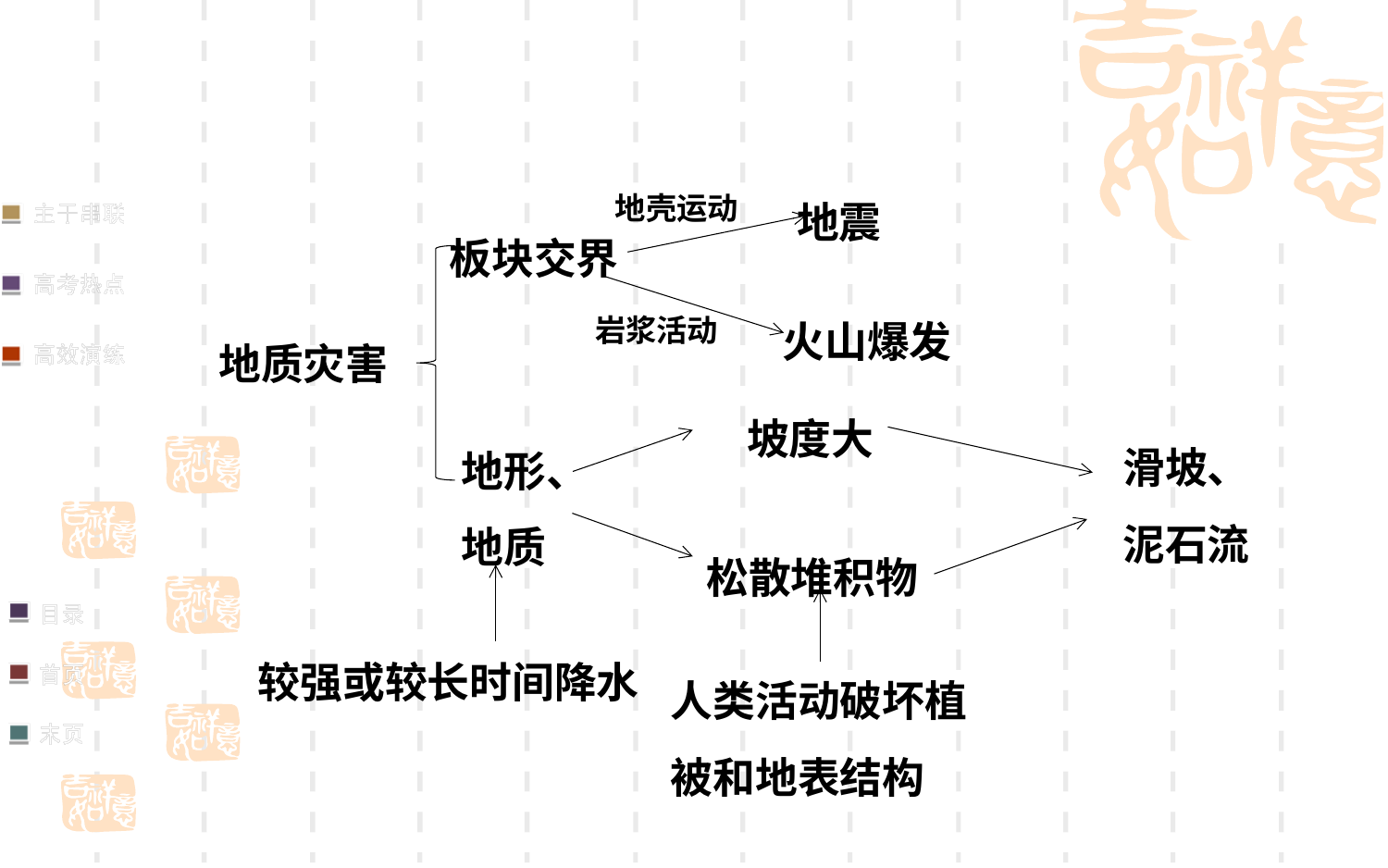

地壳运动
地震
板块交界

火山爆发
岩浆活动
地质灾害
坡度大
滑坡、泥石流
地形、地质
松散堆积物
较强或较长时间降水
人类活动破坏植被和地表结构